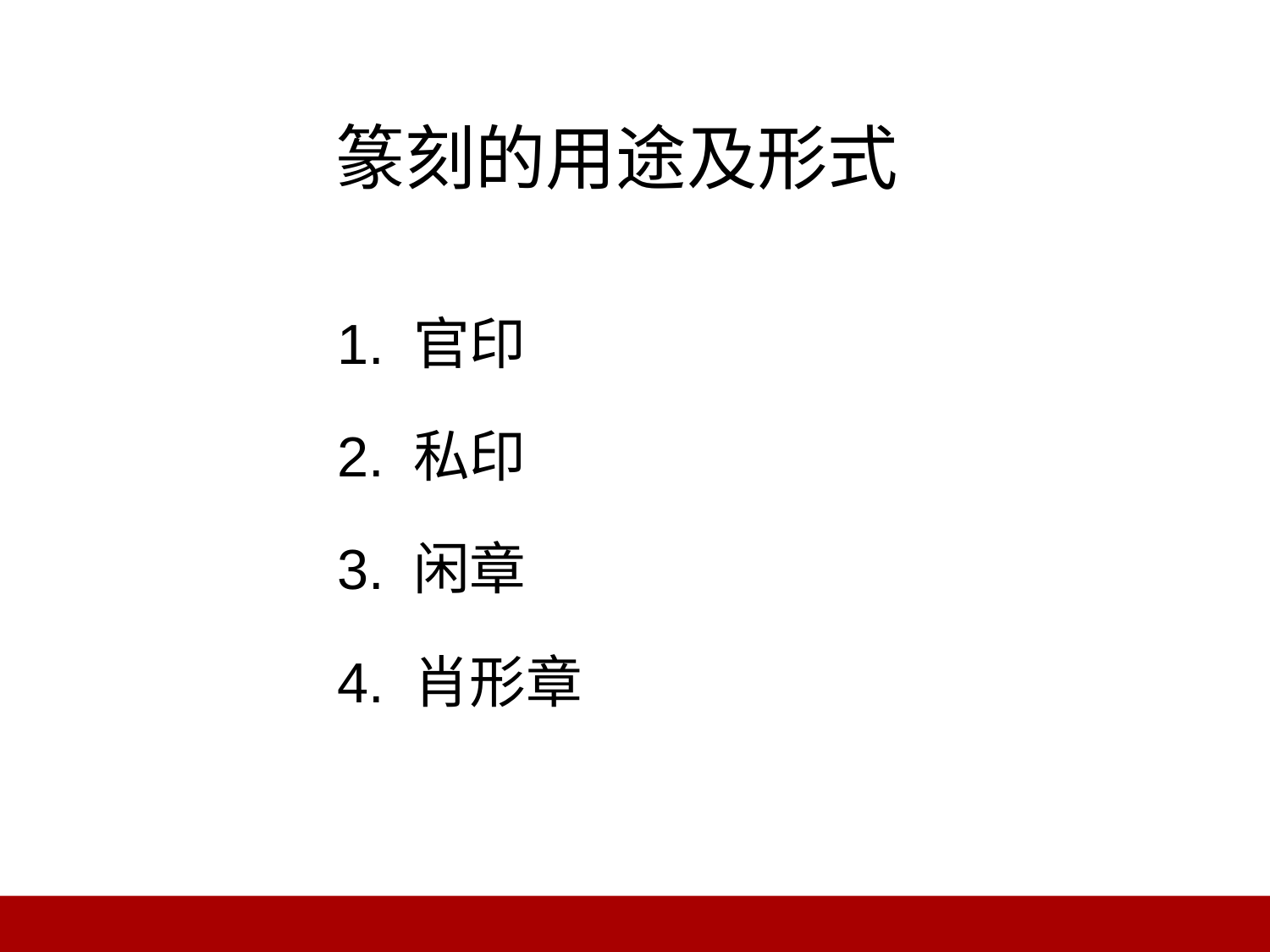

# 篆刻的用途及形式
1. 官印
2. 私印
3. 闲章
4. 肖形章